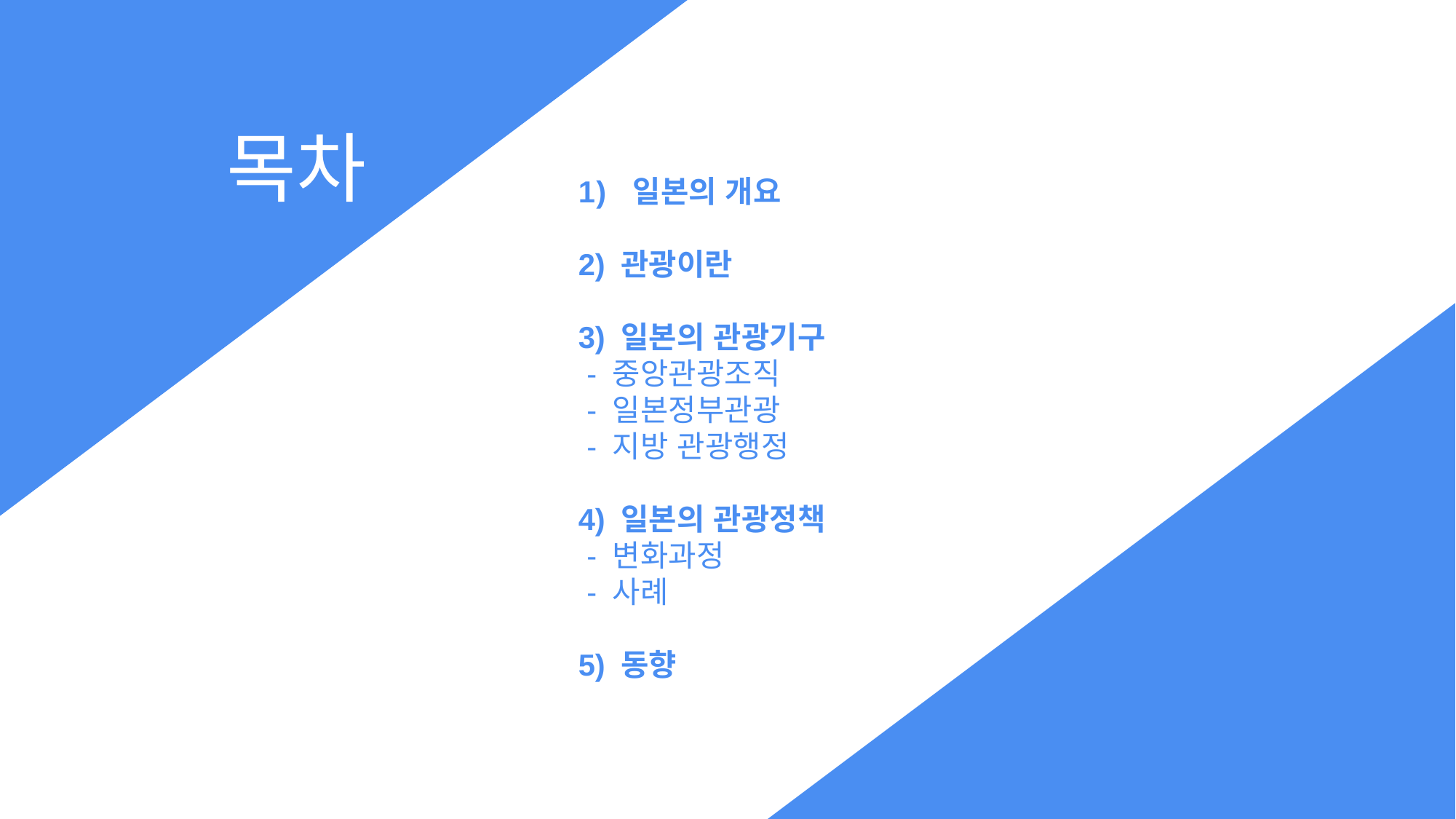

목차
일본의 개요

2) 관광이란

3) 일본의 관광기구
 - 중앙관광조직
 - 일본정부관광
 - 지방 관광행정

4) 일본의 관광정책
 - 변화과정
 - 사례

5) 동향